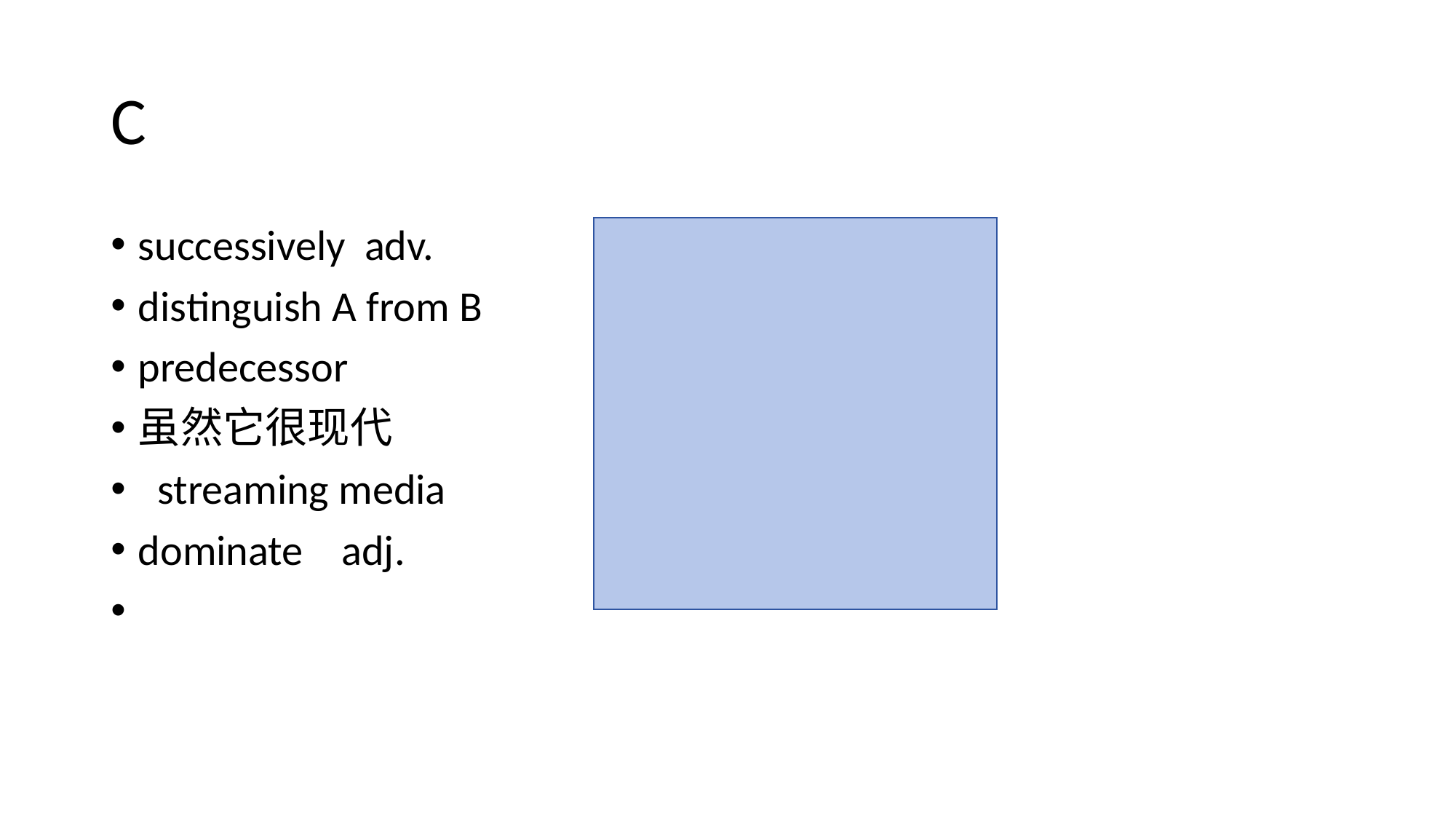

# C
successively  adv.                        相继地
distinguish A from B                   区别A和B
predecessor                                前辈
虽然它很现代                        Modern as it is，...
  streaming media                    流媒体
dominate    adj.                     主导的